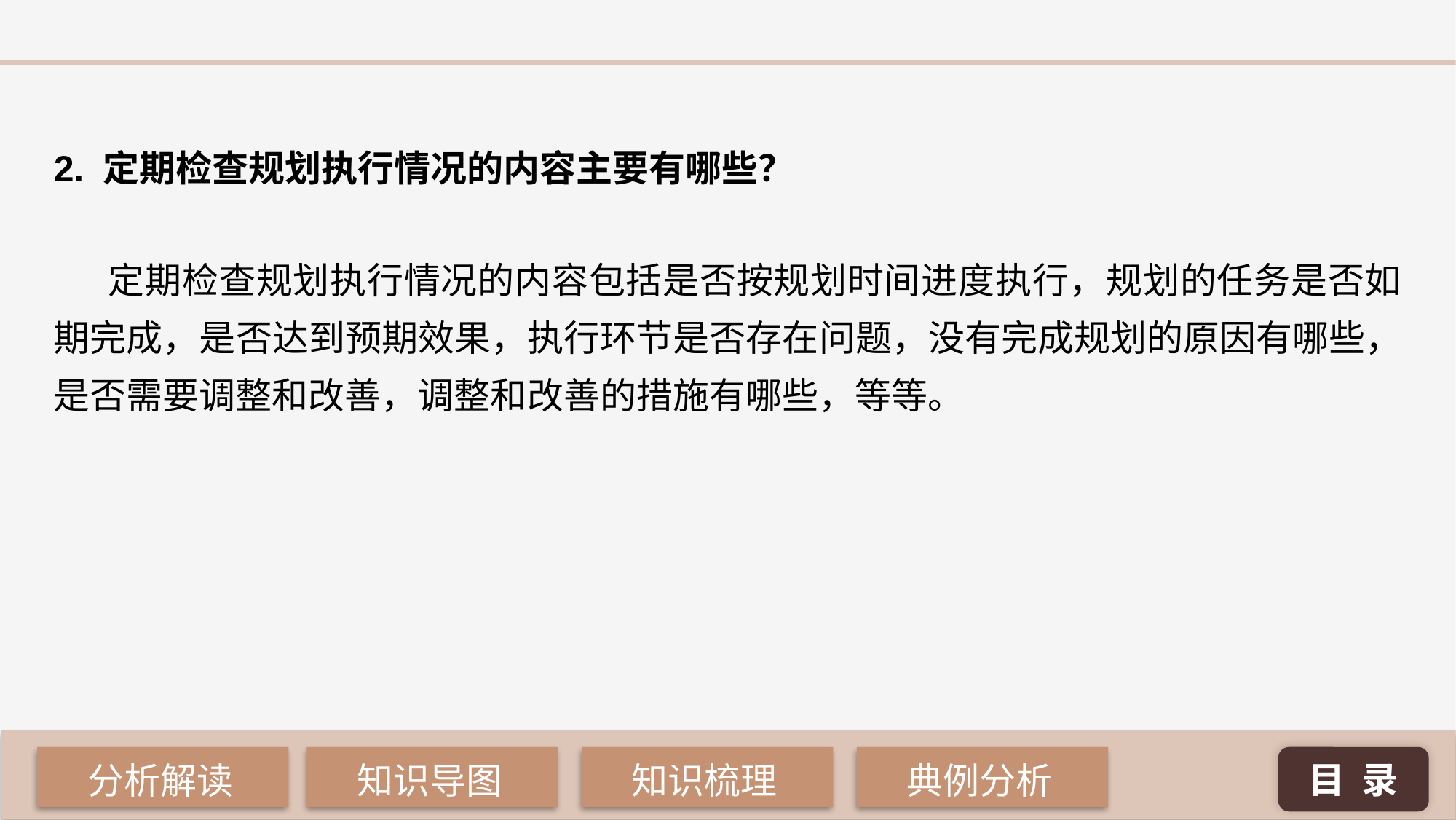

2. 定期检查规划执行情况的内容主要有哪些？
定期检查规划执行情况的内容包括是否按规划时间进度执行，规划的任务是否如期完成，是否达到预期效果，执行环节是否存在问题，没有完成规划的原因有哪些，是否需要调整和改善，调整和改善的措施有哪些，等等。